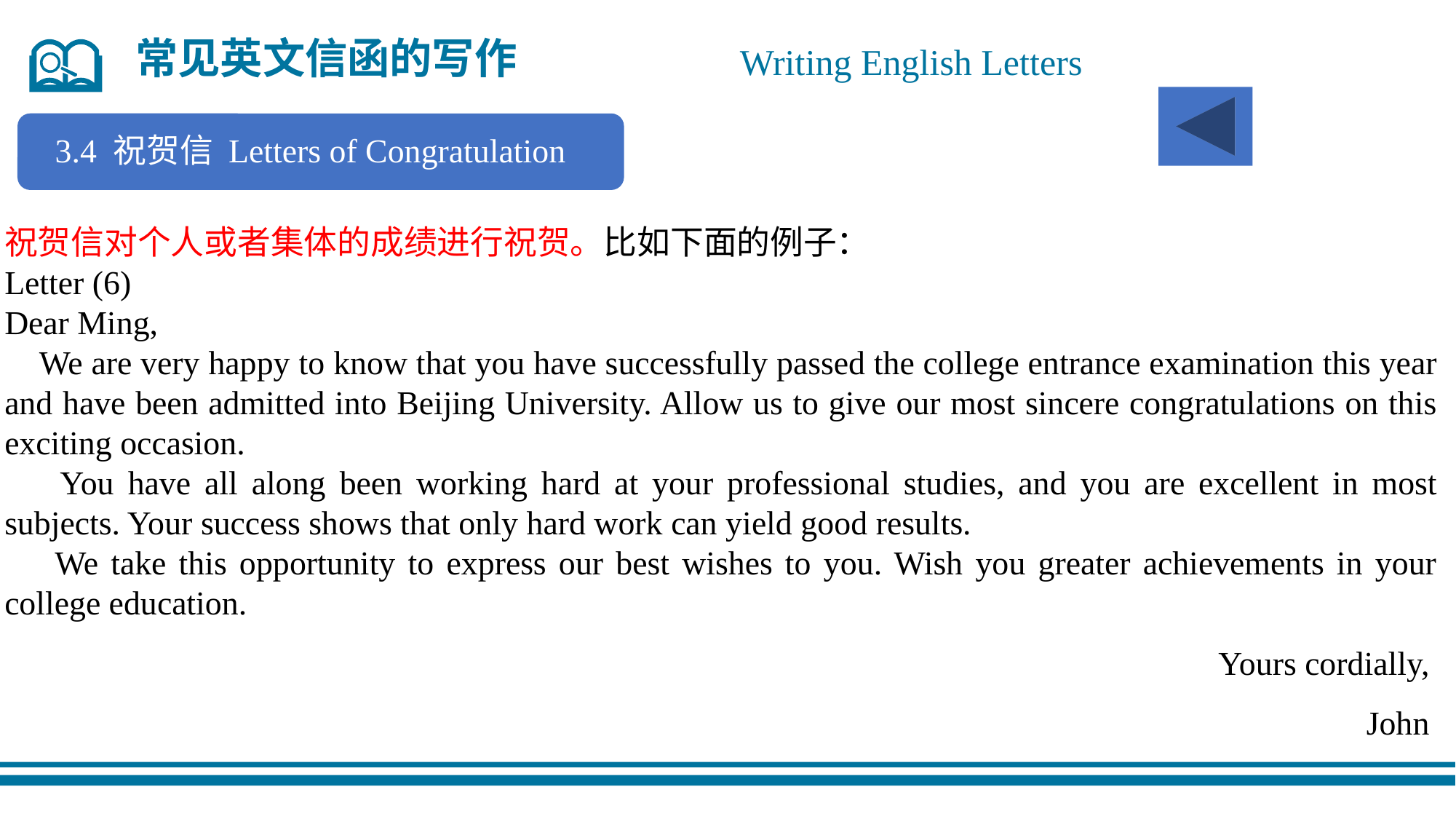

常见英文信函的写作
 Writing English Letters

3.4 祝贺信 Letters of Congratulation

祝贺信对个人或者集体的成绩进行祝贺。比如下面的例子：
Letter (6)
Dear Ming,
    We are very happy to know that you have successfully passed the college entrance examination this year and have been admitted into Beijing University. Allow us to give our most sincere congratulations on this exciting occasion.
    You have all along been working hard at your professional studies, and you are excellent in most subjects. Your success shows that only hard work can yield good results.
    We take this opportunity to express our best wishes to you. Wish you greater achievements in your college education.
Yours cordially,
John